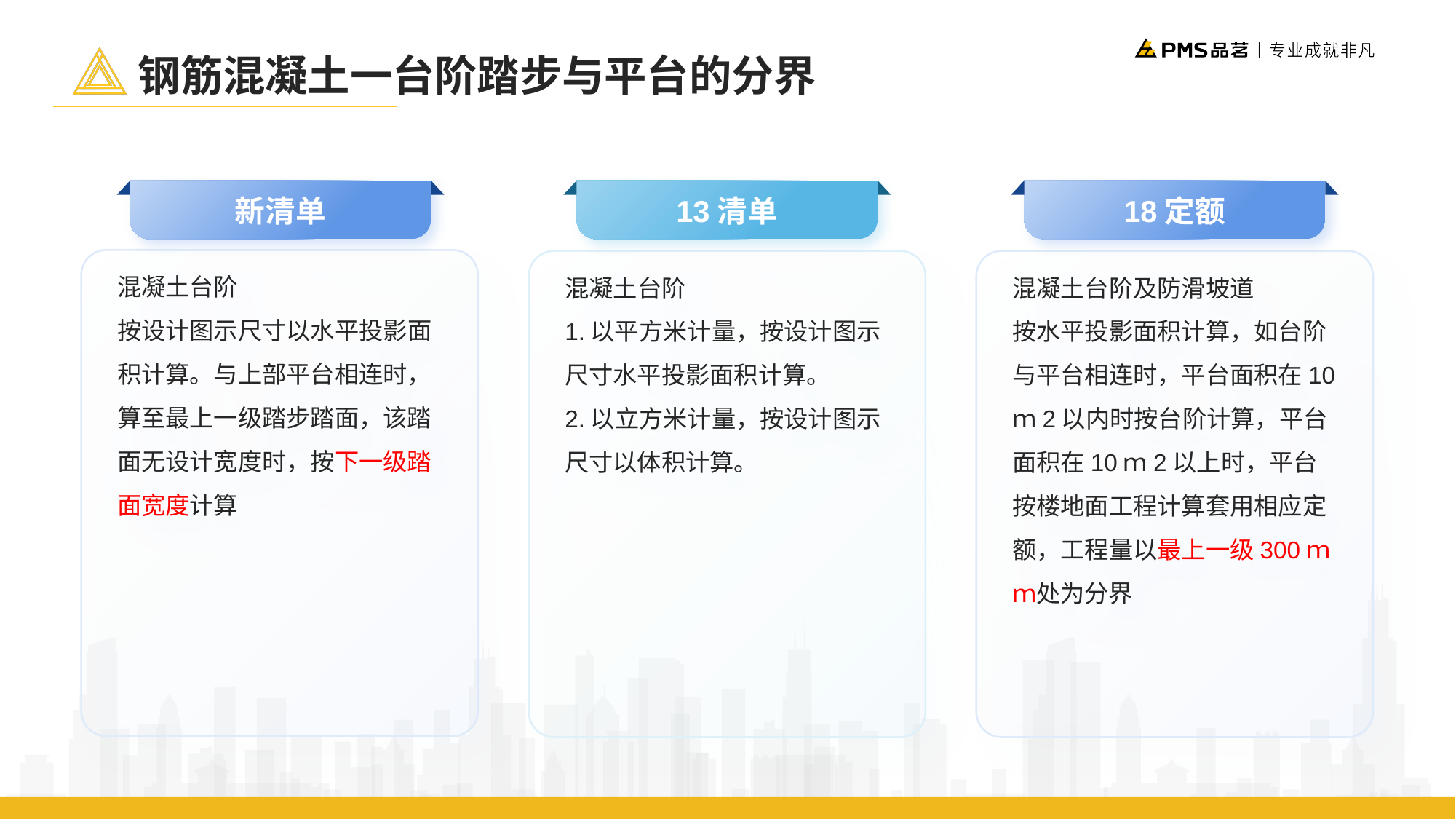

钢筋混凝土一台阶踏步与平台的分界

新清单

13清单

18定额

混凝土台阶
按设计图示尺寸以水平投影面积计算。与上部平台相连时，算至最上一级踏步踏面，该踏
面无设计宽度时，按下一级踏面宽度计算
混凝土台阶
1.以平方米计量，按设计图示尺寸水平投影面积计算。
2.以立方米计量，按设计图示尺寸以体积计算。
混凝土台阶及防滑坡道
按水平投影面积计算，如台阶与平台相连时，平台面积在10ｍ2以内时按台阶计算，平台面积在10ｍ2以上时，平台按楼地面工程计算套用相应定额，工程量以最上一级300ｍｍ处为分界